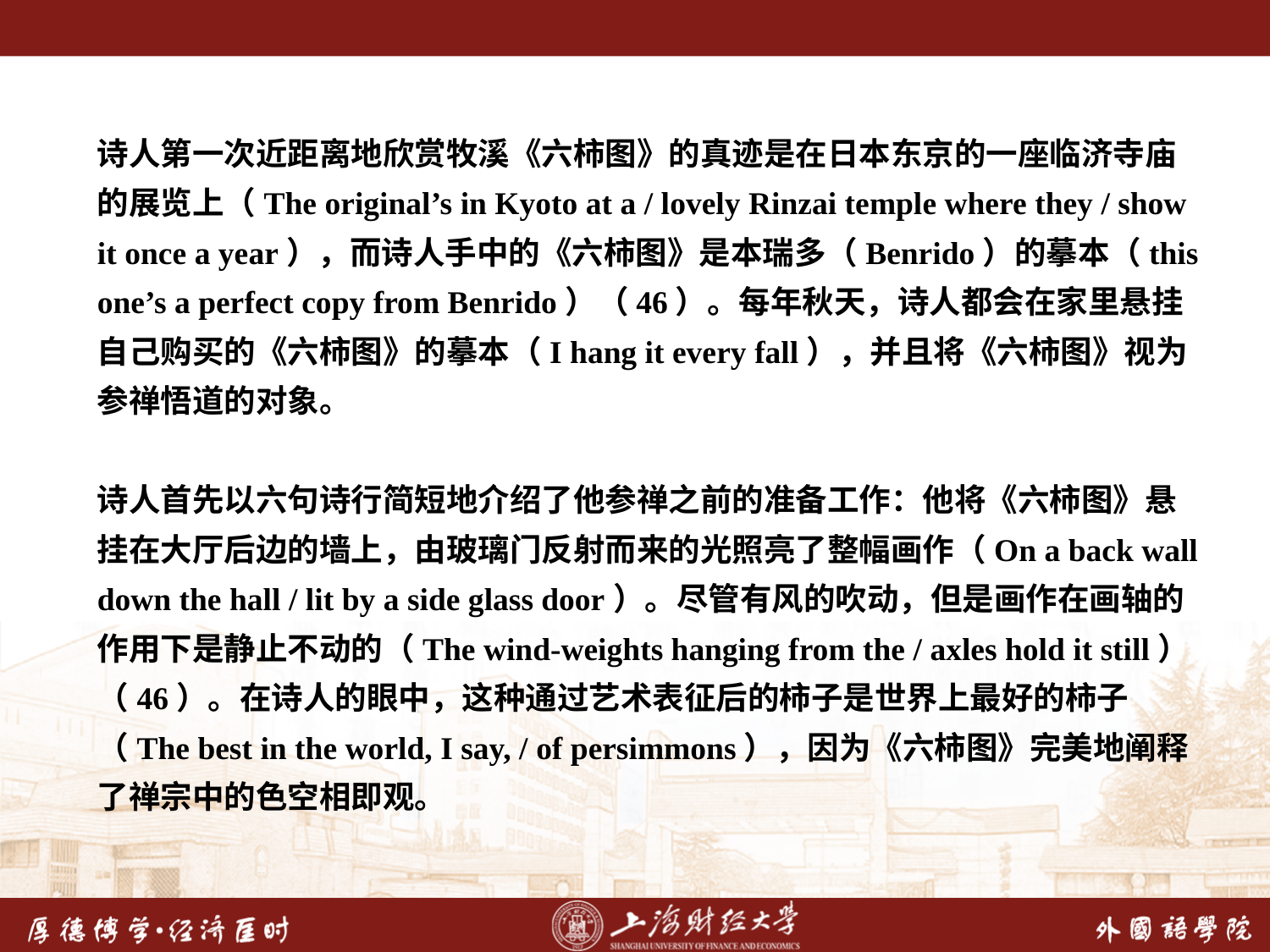

诗人第一次近距离地欣赏牧溪《六柿图》的真迹是在日本东京的一座临济寺庙的展览上（The original’s in Kyoto at a / lovely Rinzai temple where they / show it once a year），而诗人手中的《六柿图》是本瑞多（Benrido）的摹本（this one’s a perfect copy from Benrido）（46）。每年秋天，诗人都会在家里悬挂自己购买的《六柿图》的摹本（I hang it every fall），并且将《六柿图》视为参禅悟道的对象。

诗人首先以六句诗行简短地介绍了他参禅之前的准备工作：他将《六柿图》悬挂在大厅后边的墙上，由玻璃门反射而来的光照亮了整幅画作（On a back wall down the hall / lit by a side glass door）。尽管有风的吹动，但是画作在画轴的作用下是静止不动的（The wind-weights hanging from the / axles hold it still）（46）。在诗人的眼中，这种通过艺术表征后的柿子是世界上最好的柿子（The best in the world, I say, / of persimmons），因为《六柿图》完美地阐释了禅宗中的色空相即观。